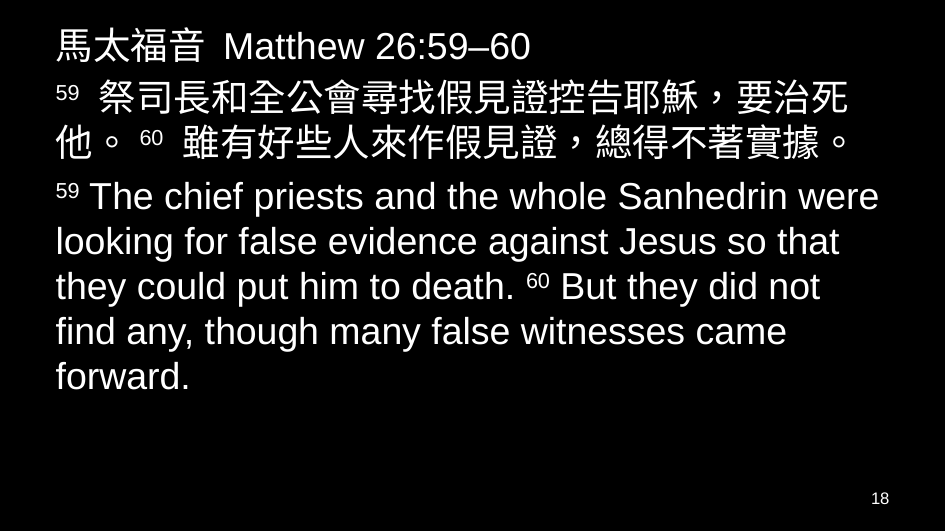

馬太福音 Matthew 26:59–60
59 祭司長和全公會尋找假見證控告耶穌，要治死他。60 雖有好些人來作假見證，總得不著實據。
59 The chief priests and the whole Sanhedrin were looking for false evidence against Jesus so that they could put him to death. 60 But they did not find any, though many false witnesses came forward.
18